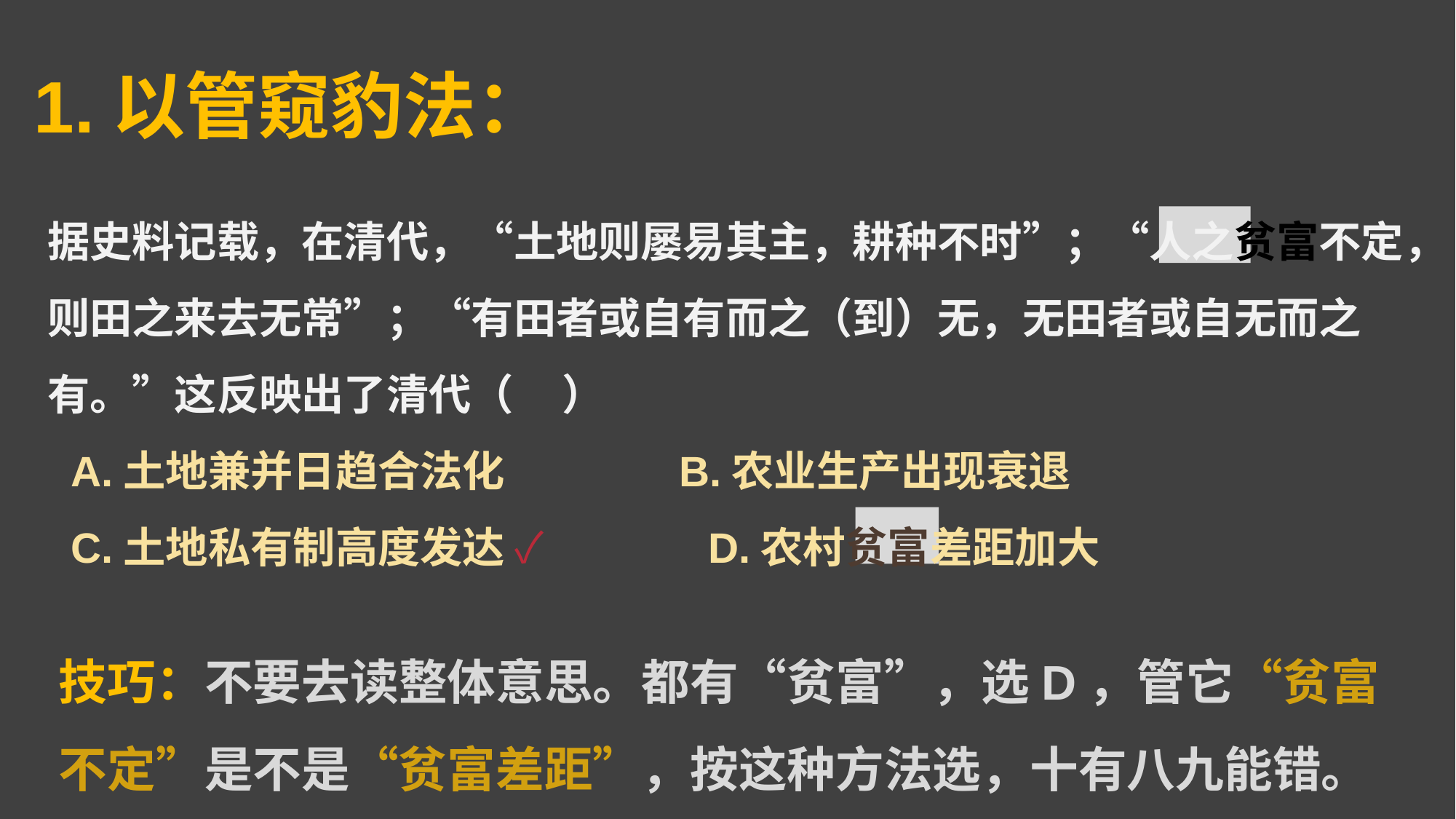

1.以管窥豹法：
据史料记载，在清代，“土地则屡易其主，耕种不时”；“人之贫富不定，则田之来去无常”；“有田者或自有而之（到）无，无田者或自无而之有。”这反映出了清代（     ）
  A.土地兼并日趋合法化                 B.农业生产出现衰退
  C.土地私有制高度发达 ✓                D.农村贫富差距加大

技巧：不要去读整体意思。都有“贫富”，选D，管它“贫富不定”是不是“贫富差距”，按这种方法选，十有八九能错。